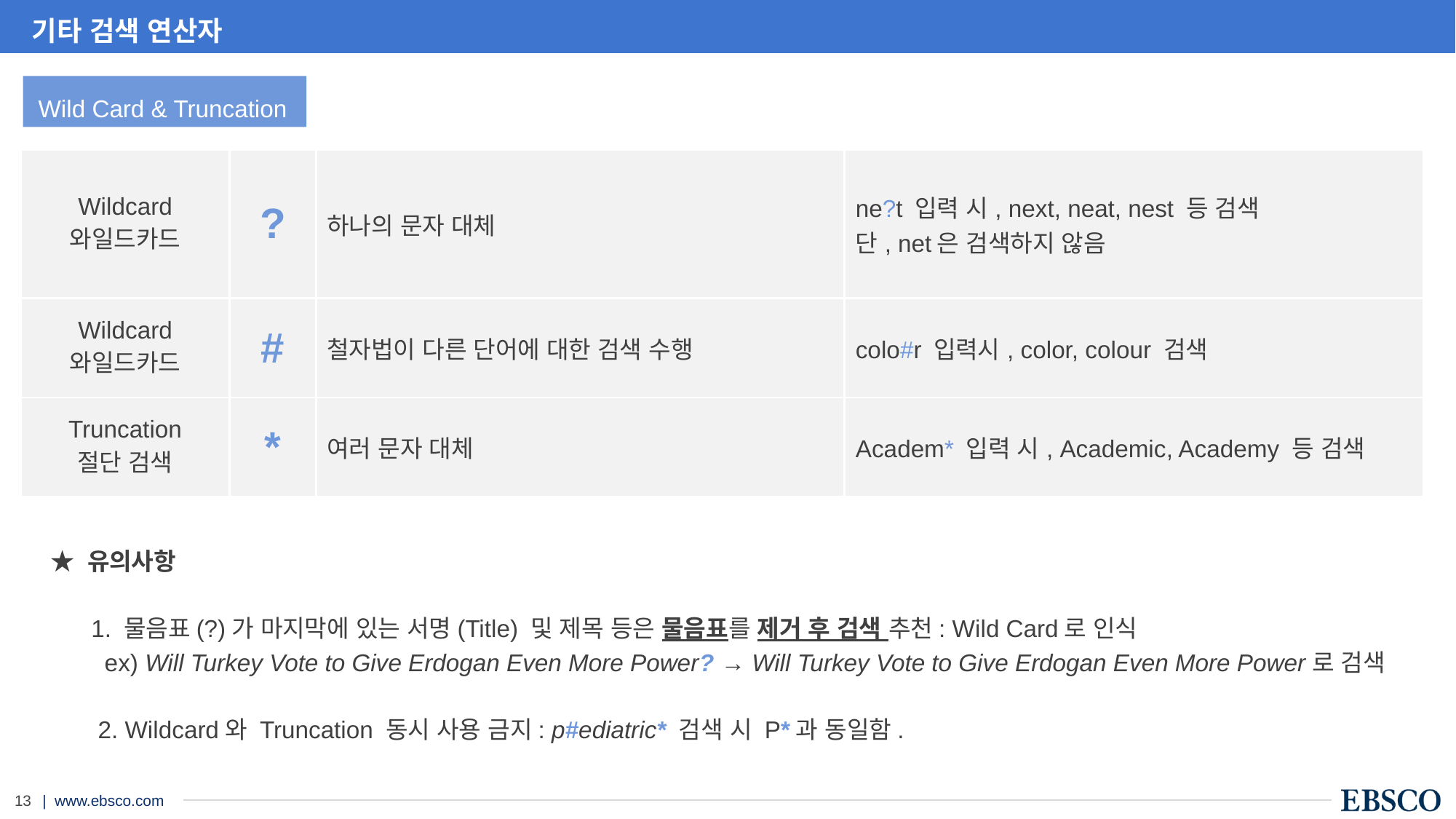

기타 검색 연산자
Wild Card & Truncation

| Wildcard 와일드카드 | ? | 하나의 문자 대체 | ne?t 입력 시, next, neat, nest 등 검색 단, net은 검색하지 않음 |
| --- | --- | --- | --- |
| Wildcard 와일드카드 | # | 철자법이 다른 단어에 대한 검색 수행 | colo#r 입력시, color, colour 검색 |
| Truncation 절단 검색 | \* | 여러 문자 대체 | Academ\* 입력 시, Academic, Academy 등 검색 |
★ 유의사항

      1. 물음표(?)가 마지막에 있는 서명(Title) 및 제목 등은 물음표를 제거 후 검색 추천: Wild Card로 인식
        ex) Will Turkey Vote to Give Erdogan Even More Power? → Will Turkey Vote to Give Erdogan Even More Power로 검색

       2. Wildcard와 Truncation 동시 사용 금지: p#ediatric* 검색 시 P*과 동일함.